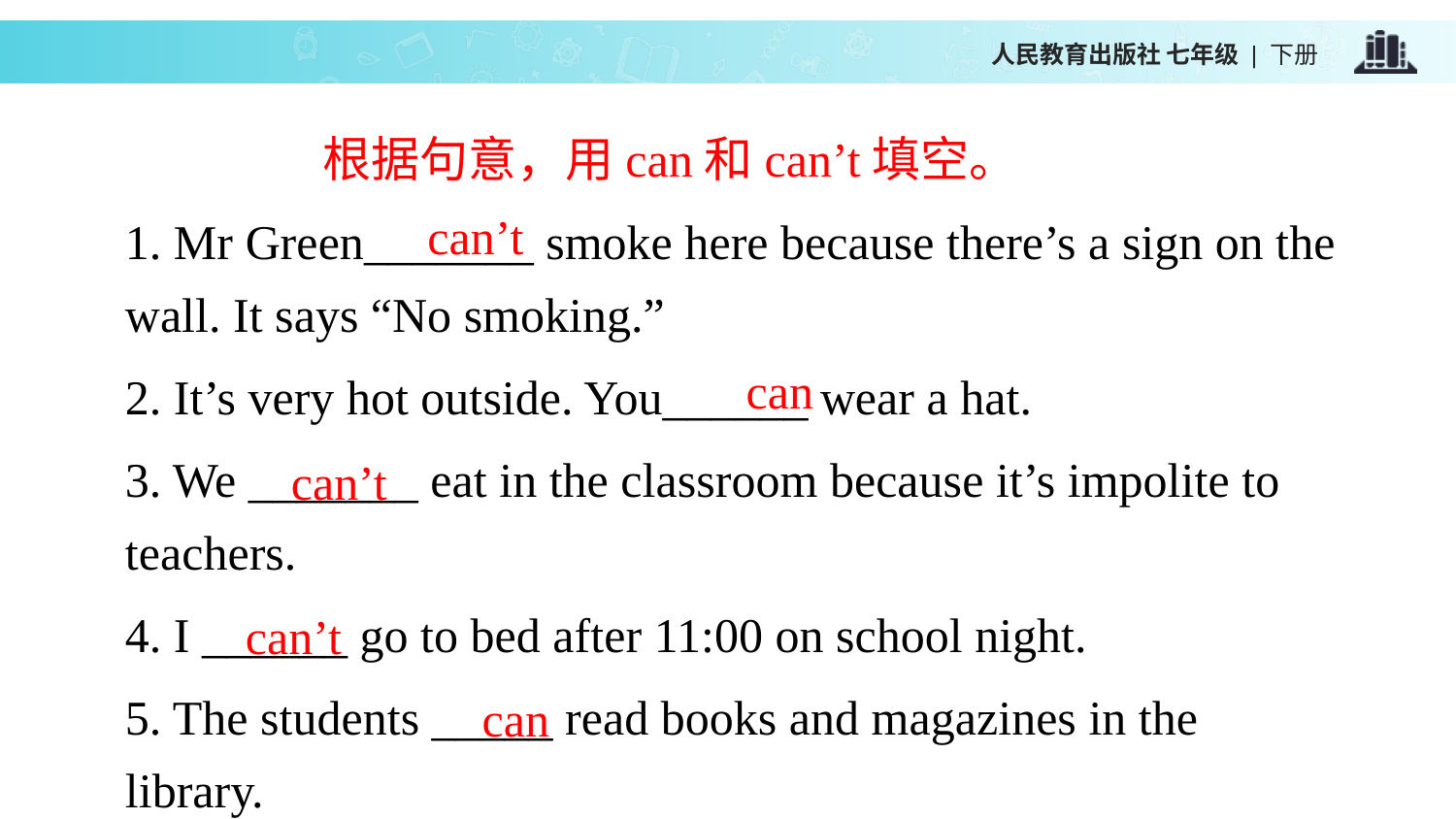

根据句意，用can和can’t填空。
1. Mr Green_______ smoke here because there’s a sign on the wall. It says “No smoking.”
2. It’s very hot outside. You______ wear a hat.
3. We _______ eat in the classroom because it’s impolite to teachers.
4. I ______ go to bed after 11:00 on school night.
5. The students _____ read books and magazines in the library.
can’t
can
can’t
can’t
can